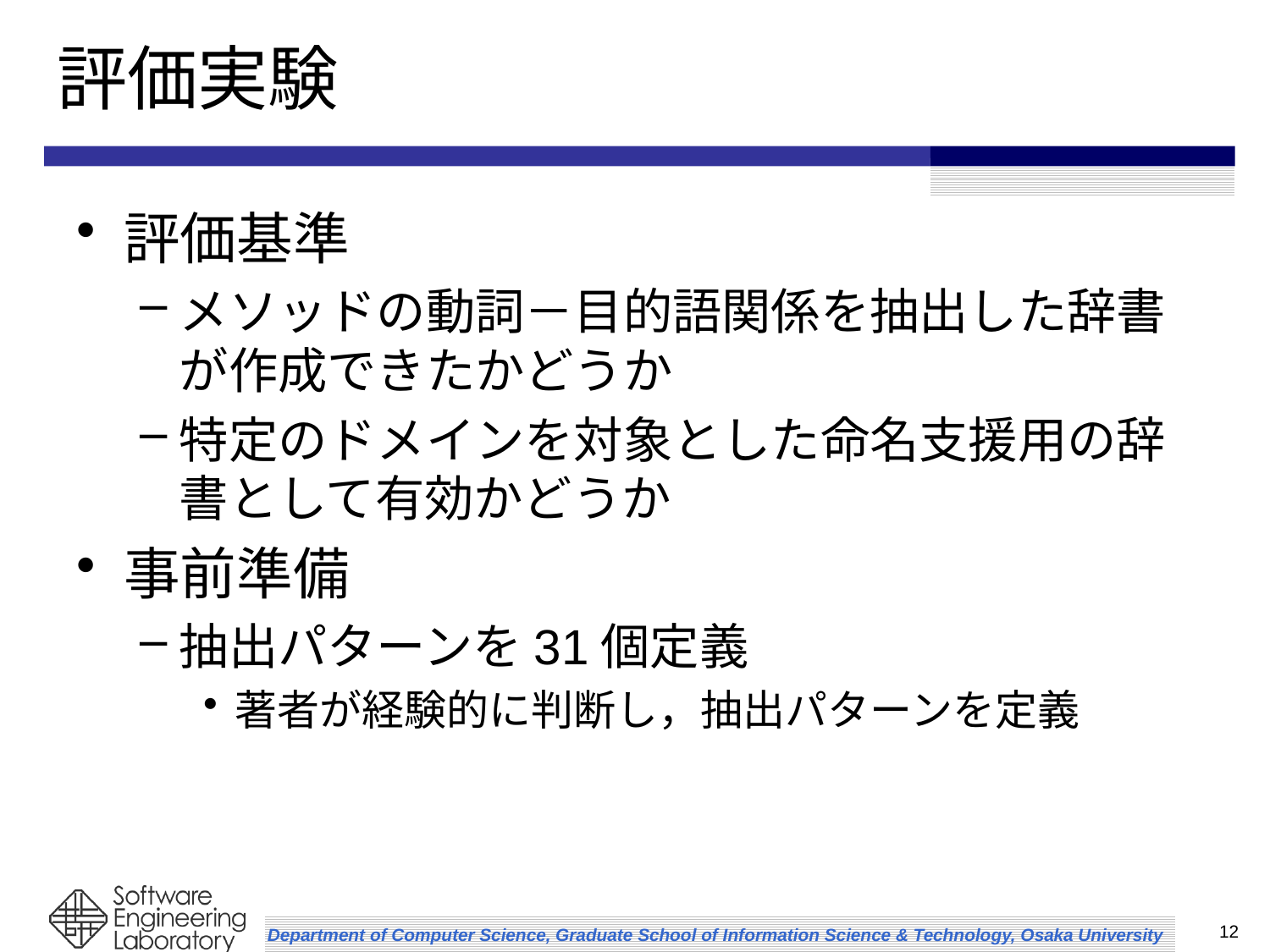

# 評価実験
評価基準
メソッドの動詞－目的語関係を抽出した辞書が作成できたかどうか
特定のドメインを対象とした命名支援用の辞書として有効かどうか
事前準備
抽出パターンを31個定義
著者が経験的に判断し，抽出パターンを定義
12